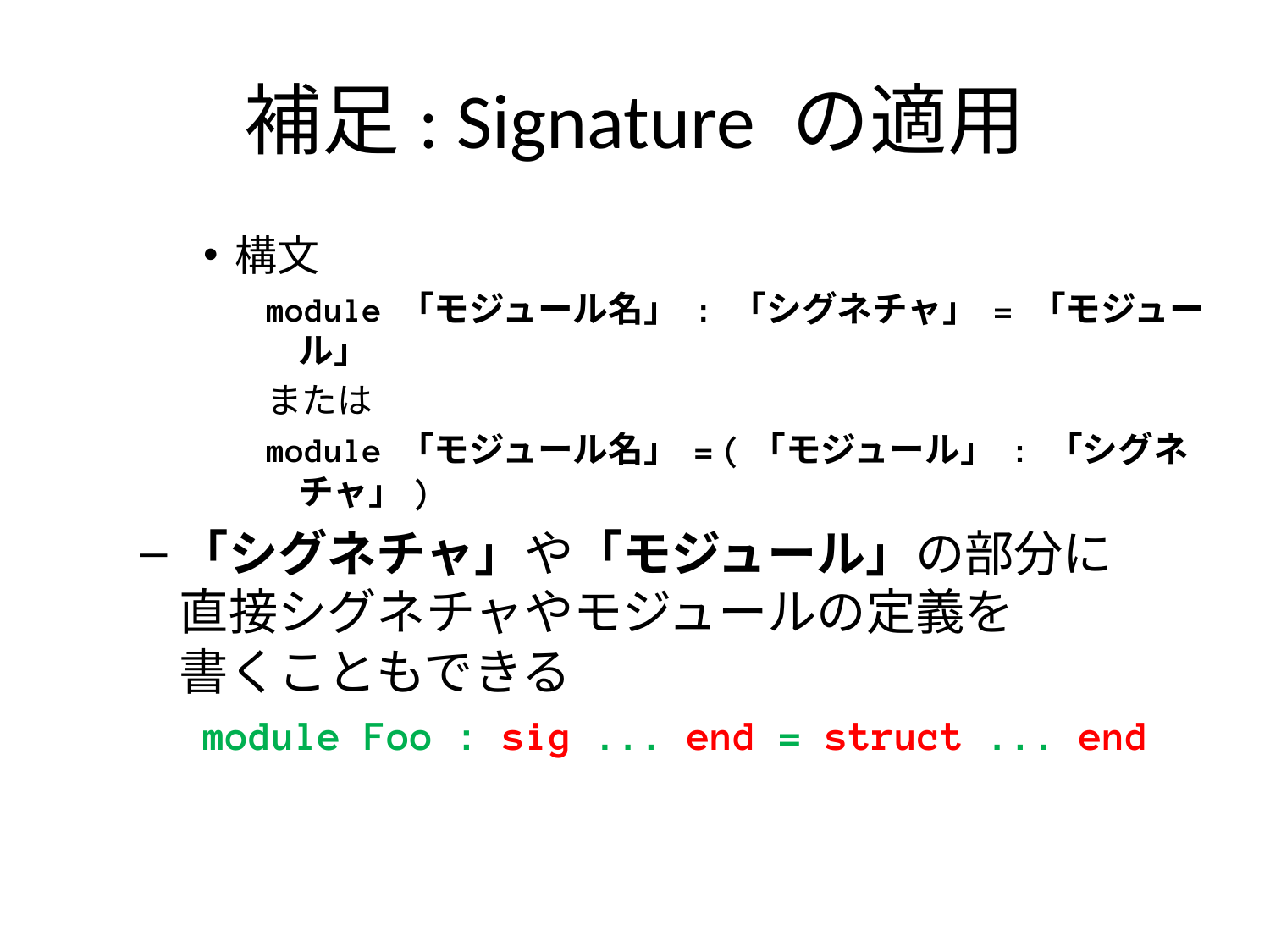

# 補足: Signature の適用
構文
module 「モジュール名」 : 「シグネチャ」 = 「モジュール」
または
module 「モジュール名」 = (「モジュール」 : 「シグネチャ」)
「シグネチャ」や「モジュール」の部分に
直接シグネチャやモジュールの定義を
書くこともできる
module Foo : sig ... end = struct ... end